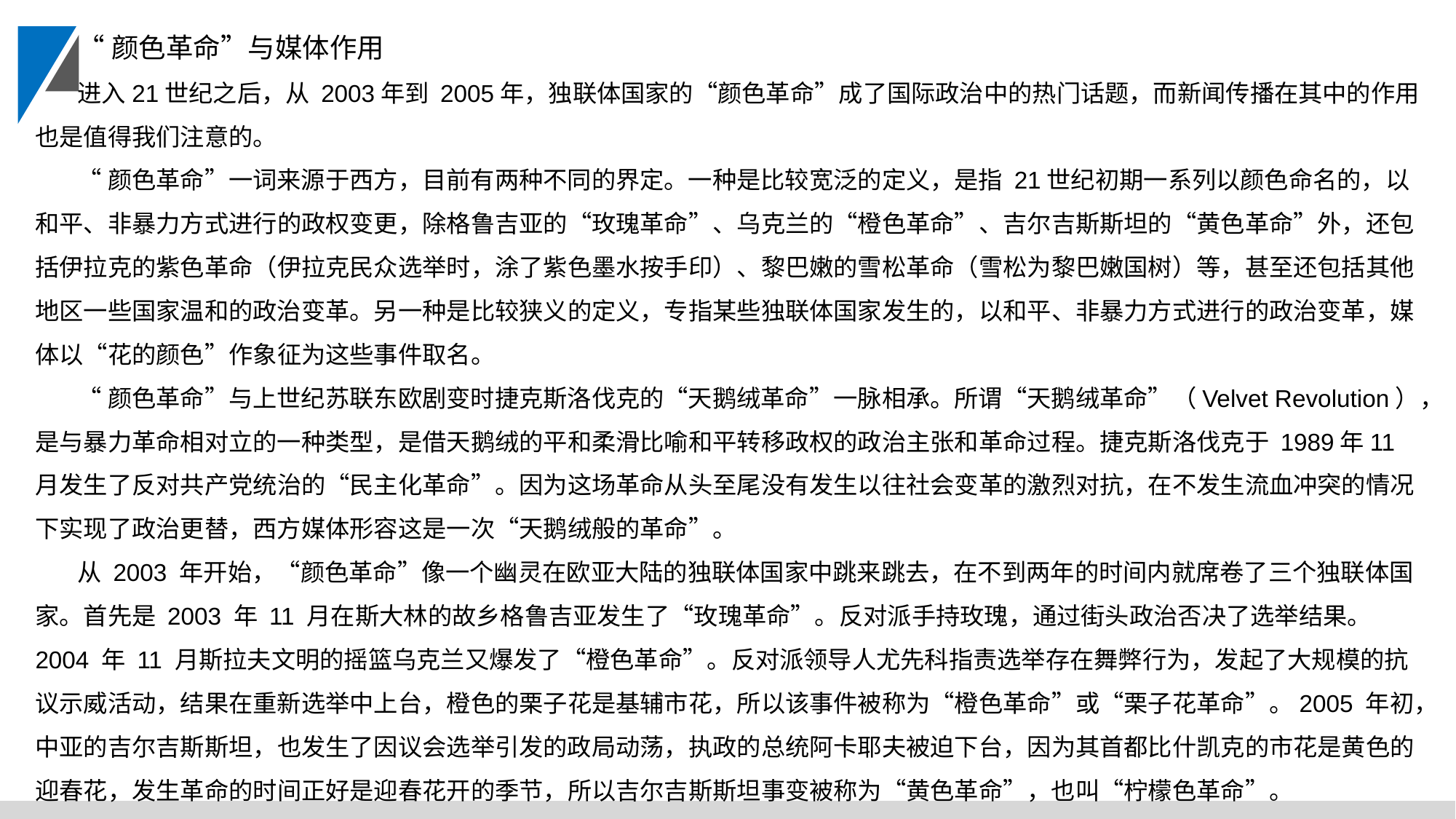

“颜色革命”与媒体作用
进入21世纪之后，从 2003年到 2005年，独联体国家的“颜色革命”成了国际政治中的热门话题，而新闻传播在其中的作用也是值得我们注意的。
“颜色革命”一词来源于西方，目前有两种不同的界定。一种是比较宽泛的定义，是指 21世纪初期一系列以颜色命名的，以和平、非暴力方式进行的政权变更，除格鲁吉亚的“玫瑰革命”、乌克兰的“橙色革命”、吉尔吉斯斯坦的“黄色革命”外，还包括伊拉克的紫色革命（伊拉克民众选举时，涂了紫色墨水按手印）、黎巴嫩的雪松革命（雪松为黎巴嫩国树）等，甚至还包括其他地区一些国家温和的政治变革。另一种是比较狭义的定义，专指某些独联体国家发生的，以和平、非暴力方式进行的政治变革，媒体以“花的颜色”作象征为这些事件取名。
“颜色革命”与上世纪苏联东欧剧变时捷克斯洛伐克的“天鹅绒革命”一脉相承。所谓“天鹅绒革命”（Velvet Revolution），是与暴力革命相对立的一种类型，是借天鹅绒的平和柔滑比喻和平转移政权的政治主张和革命过程。捷克斯洛伐克于 1989年11月发生了反对共产党统治的“民主化革命”。因为这场革命从头至尾没有发生以往社会变革的激烈对抗，在不发生流血冲突的情况下实现了政治更替，西方媒体形容这是一次“天鹅绒般的革命”。
从 2003 年开始，“颜色革命”像一个幽灵在欧亚大陆的独联体国家中跳来跳去，在不到两年的时间内就席卷了三个独联体国家。首先是 2003 年 11 月在斯大林的故乡格鲁吉亚发生了“玫瑰革命”。反对派手持玫瑰，通过街头政治否决了选举结果。 2004 年 11 月斯拉夫文明的摇篮乌克兰又爆发了“橙色革命”。反对派领导人尤先科指责选举存在舞弊行为，发起了大规模的抗议示威活动，结果在重新选举中上台，橙色的栗子花是基辅市花，所以该事件被称为“橙色革命”或“栗子花革命”。2005 年初，中亚的吉尔吉斯斯坦，也发生了因议会选举引发的政局动荡，执政的总统阿卡耶夫被迫下台，因为其首都比什凯克的市花是黄色的迎春花，发生革命的时间正好是迎春花开的季节，所以吉尔吉斯斯坦事变被称为“黄色革命”，也叫“柠檬色革命”。